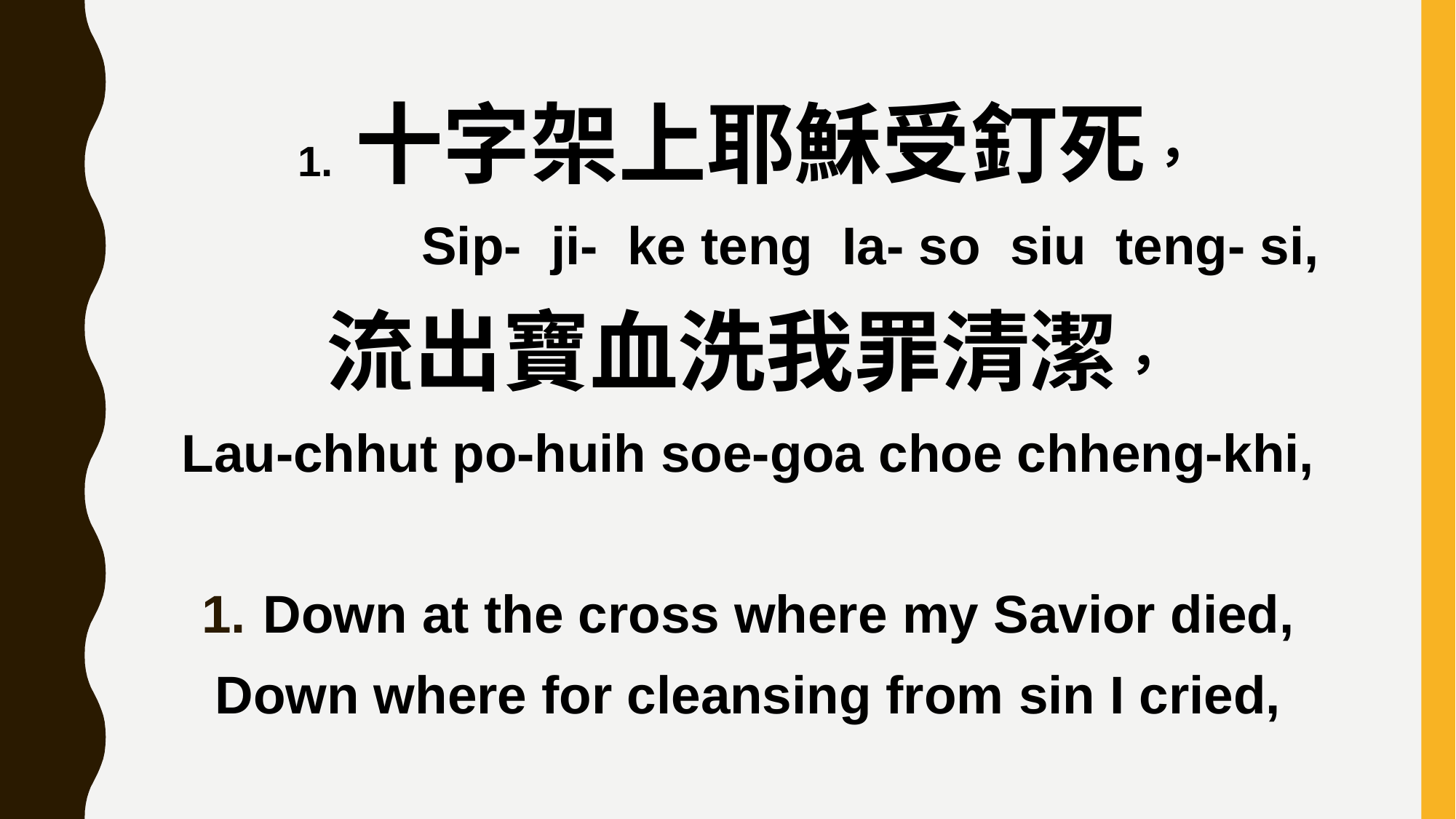

1. 十字架上耶穌受釘死，
                 Sip-  ji-  ke teng  Ia- so  siu  teng- si,
流出寶血洗我罪清潔，
Lau-chhut po-huih soe-goa choe chheng-khi,

Down at the cross where my Savior died,
Down where for cleansing from sin I cried,